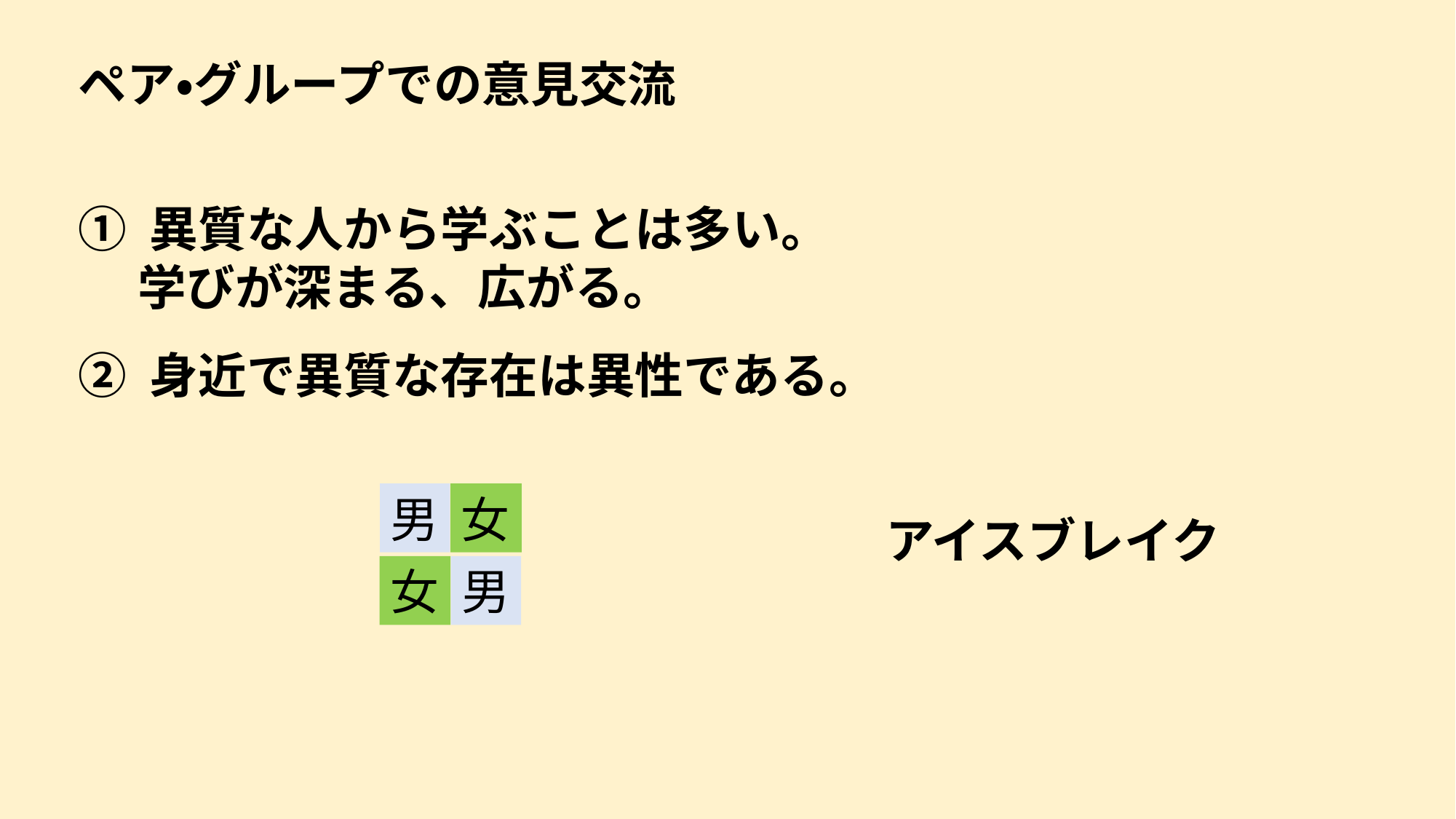

ペア・グループでの意見交流
① 異質な人から学ぶことは多い。
　 学びが深まる、広がる。
② 身近で異質な存在は異性である。
男
女
アイスブレイク
女
男